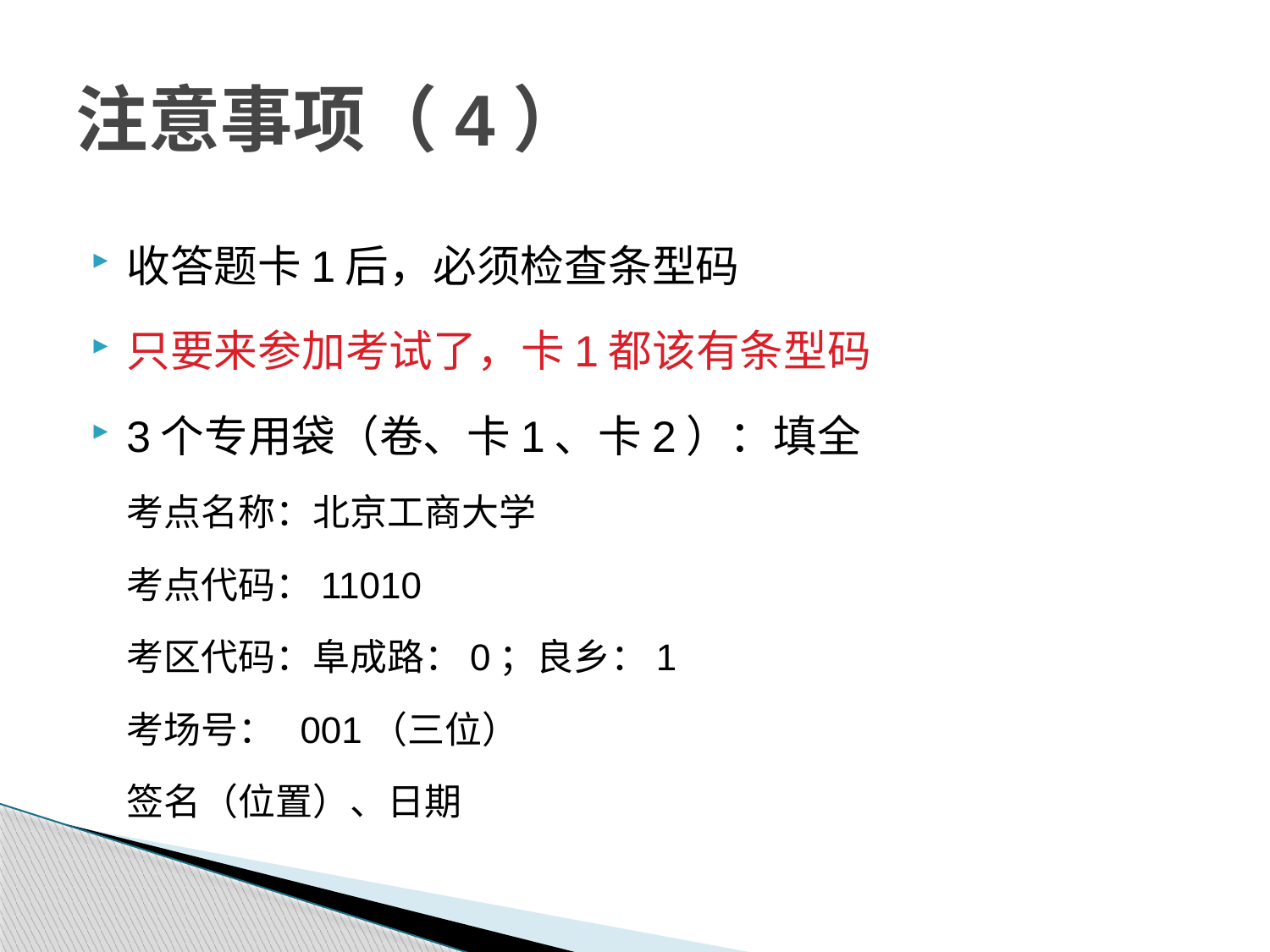

# 注意事项（4）
收答题卡1后，必须检查条型码
只要来参加考试了，卡1都该有条型码
3个专用袋（卷、卡1、卡2）：填全
考点名称：北京工商大学
考点代码：11010
考区代码：阜成路：0；良乡：1
考场号：  001（三位）
签名（位置）、日期